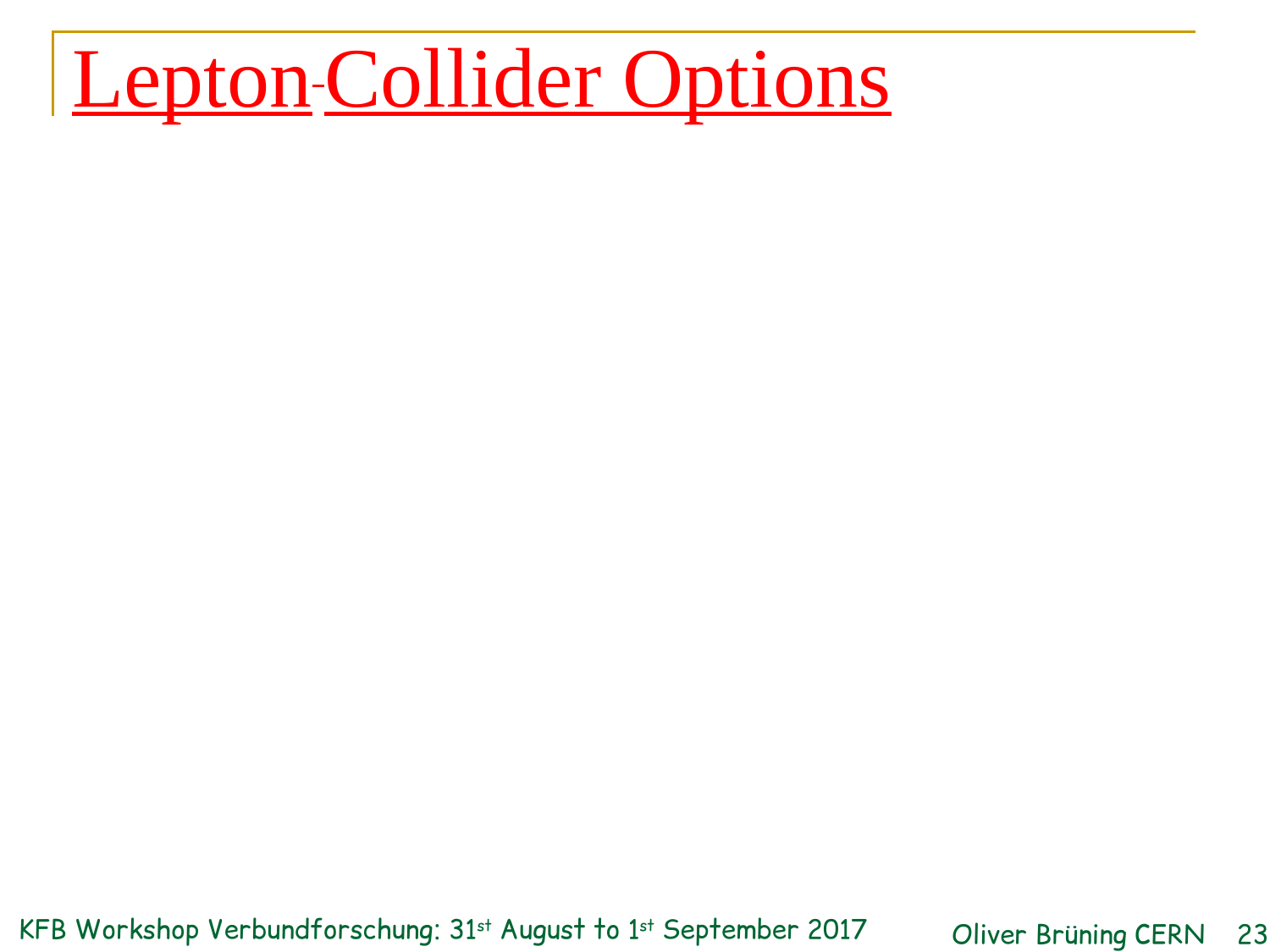

Lepton Collider Options
Qinhuangdao (秦皇岛）
easy access
300 km from Beijing
3 h by car
1 h by train